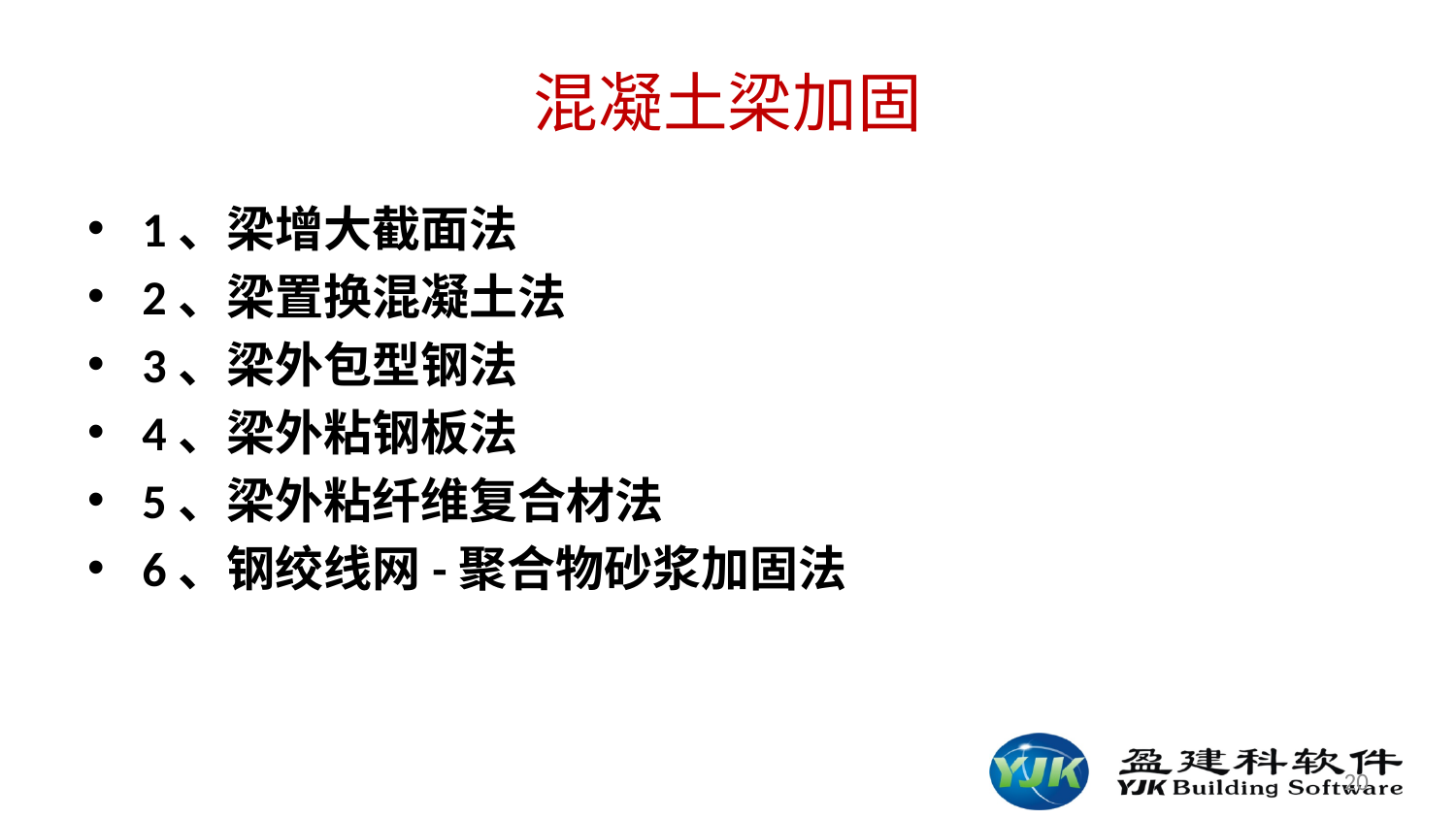

# 混凝土梁加固
1、梁增大截面法
2、梁置换混凝土法
3、梁外包型钢法
4、梁外粘钢板法
5、梁外粘纤维复合材法
6、钢绞线网-聚合物砂浆加固法

20